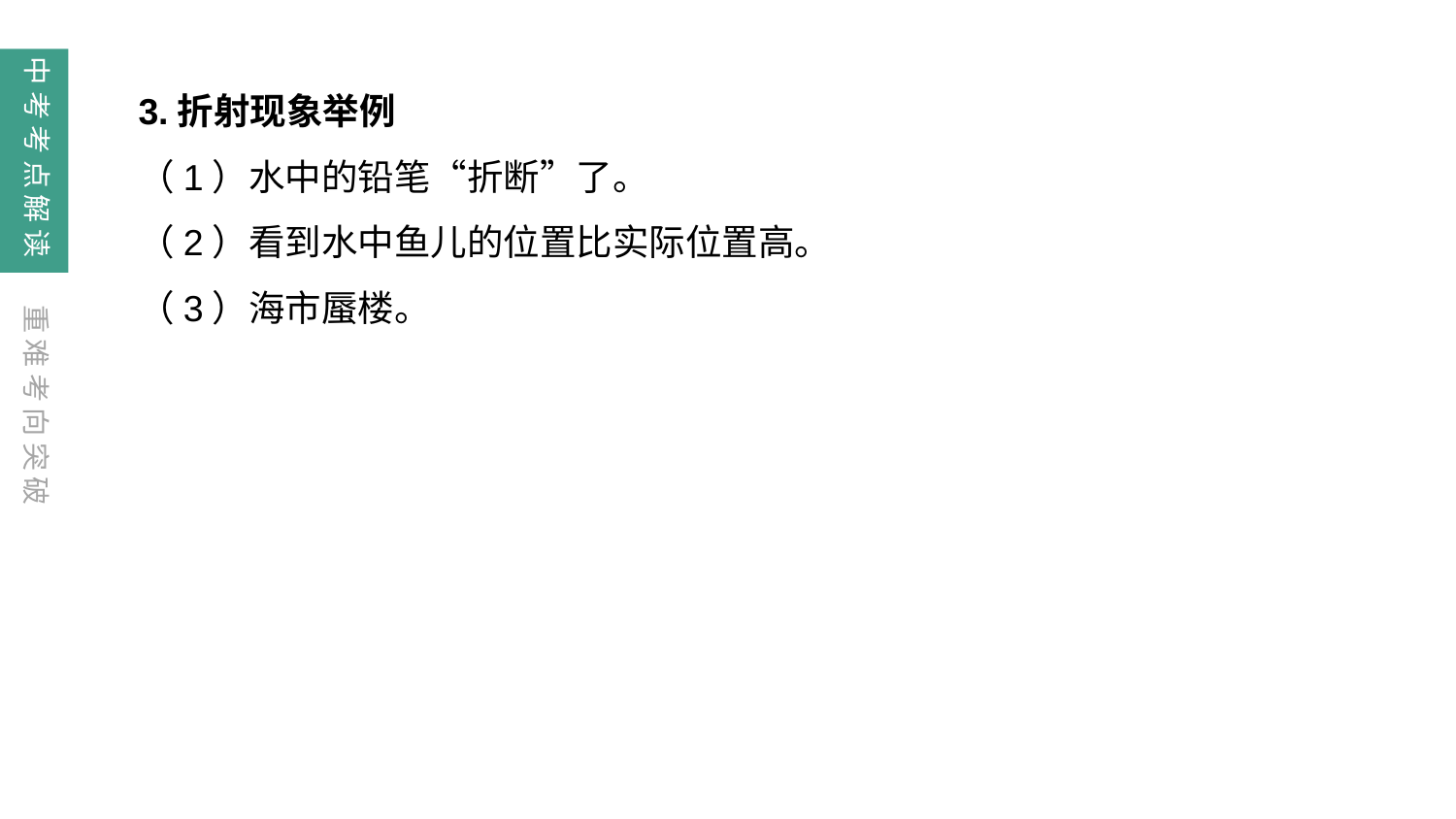

中考考点解读

3.折射现象举例
（1）水中的铅笔“折断”了。
（2）看到水中鱼儿的位置比实际位置高。
（3）海市蜃楼。
重难考向突破